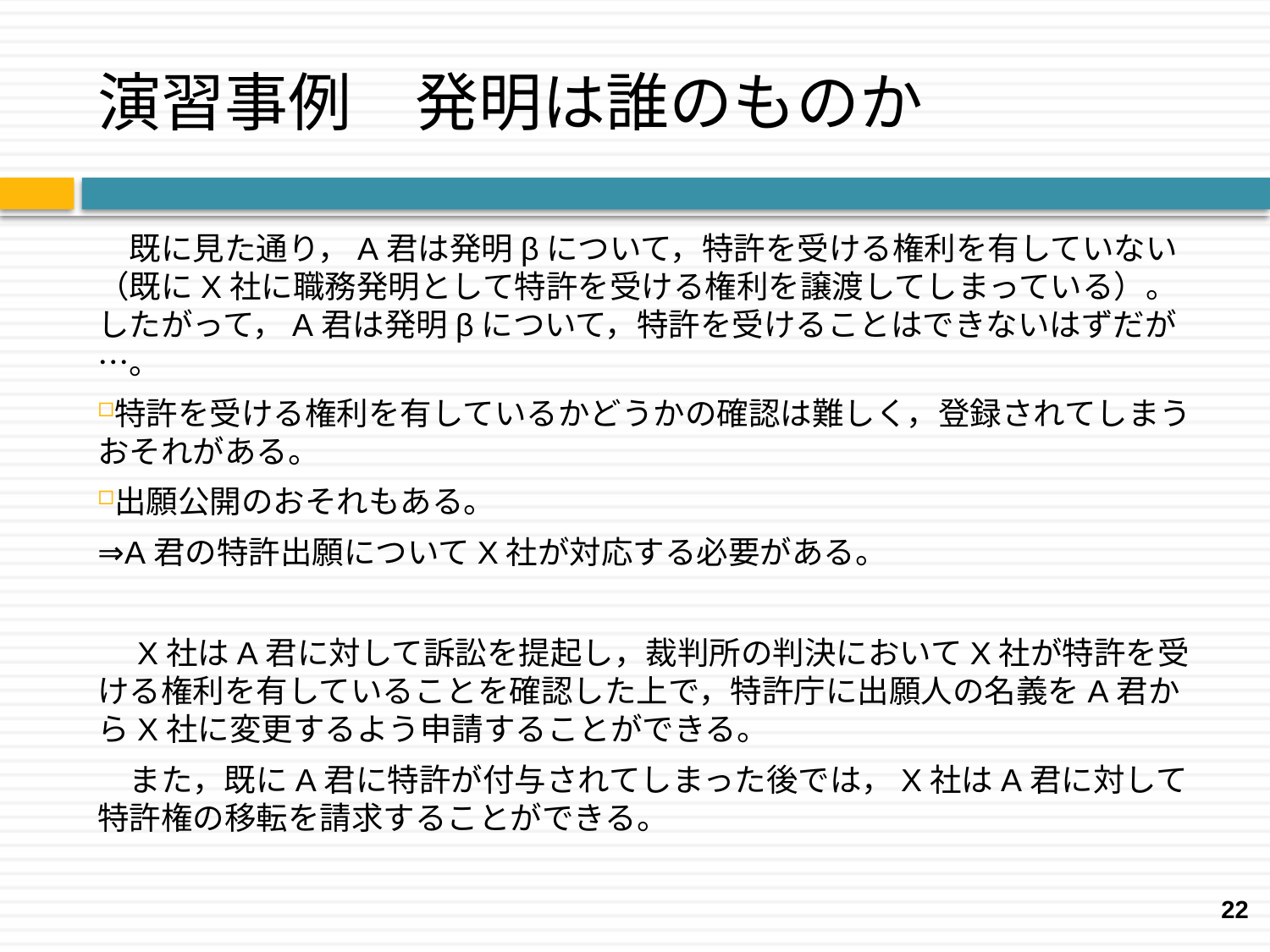

# 演習事例　発明は誰のものか
　既に見た通り，A君は発明βについて，特許を受ける権利を有していない（既にX社に職務発明として特許を受ける権利を譲渡してしまっている）。したがって，A君は発明βについて，特許を受けることはできないはずだが…。
特許を受ける権利を有しているかどうかの確認は難しく，登録されてしまうおそれがある。
出願公開のおそれもある。
⇒A君の特許出願についてX社が対応する必要がある。

　X社はA君に対して訴訟を提起し，裁判所の判決においてX社が特許を受ける権利を有していることを確認した上で，特許庁に出願人の名義をA君からX社に変更するよう申請することができる。
　また，既にA君に特許が付与されてしまった後では，X社はA君に対して特許権の移転を請求することができる。
22